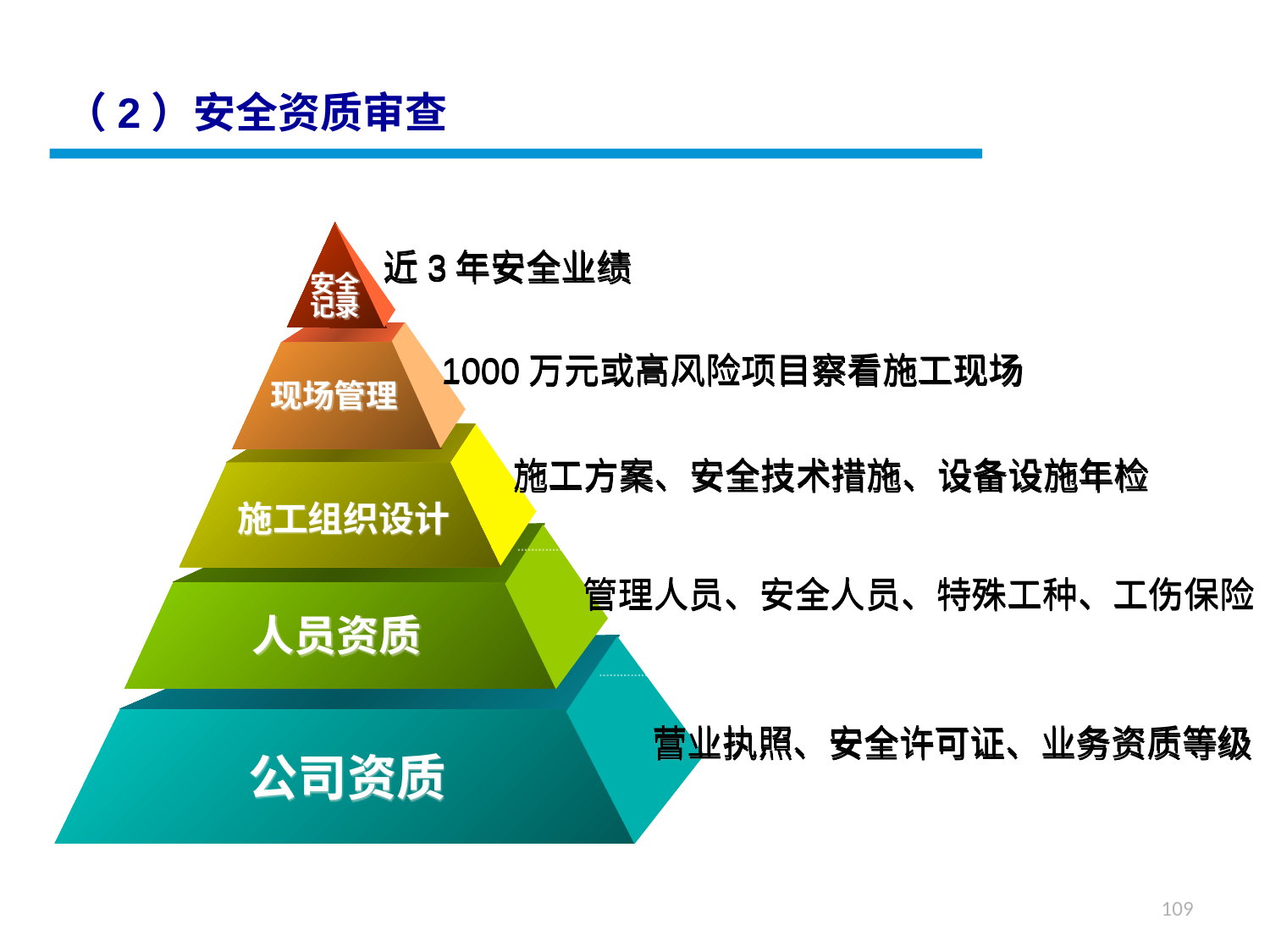

（2）安全资质审查

安全
记录
现场管理
施工组织设计
人员资质
公司资质
近3年安全业绩
1000万元或高风险项目察看施工现场
施工方案、安全技术措施、设备设施年检

管理人员、安全人员、特殊工种、工伤保险

营业执照、安全许可证、业务资质等级

109